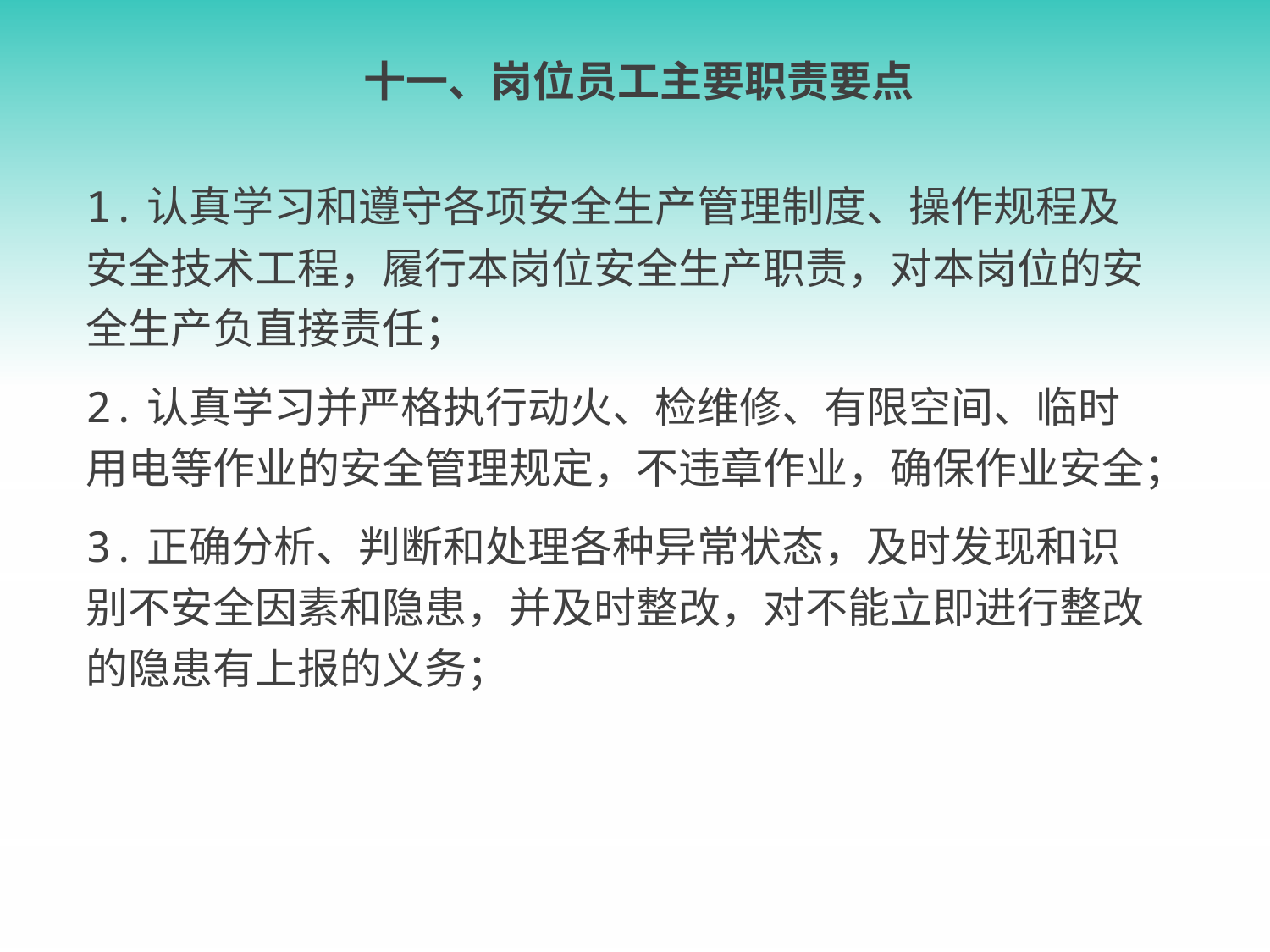

# 十一、岗位员工主要职责要点
1.认真学习和遵守各项安全生产管理制度、操作规程及安全技术工程，履行本岗位安全生产职责，对本岗位的安全生产负直接责任；
2.认真学习并严格执行动火、检维修、有限空间、临时用电等作业的安全管理规定，不违章作业，确保作业安全；
3.正确分析、判断和处理各种异常状态，及时发现和识别不安全因素和隐患，并及时整改，对不能立即进行整改的隐患有上报的义务；